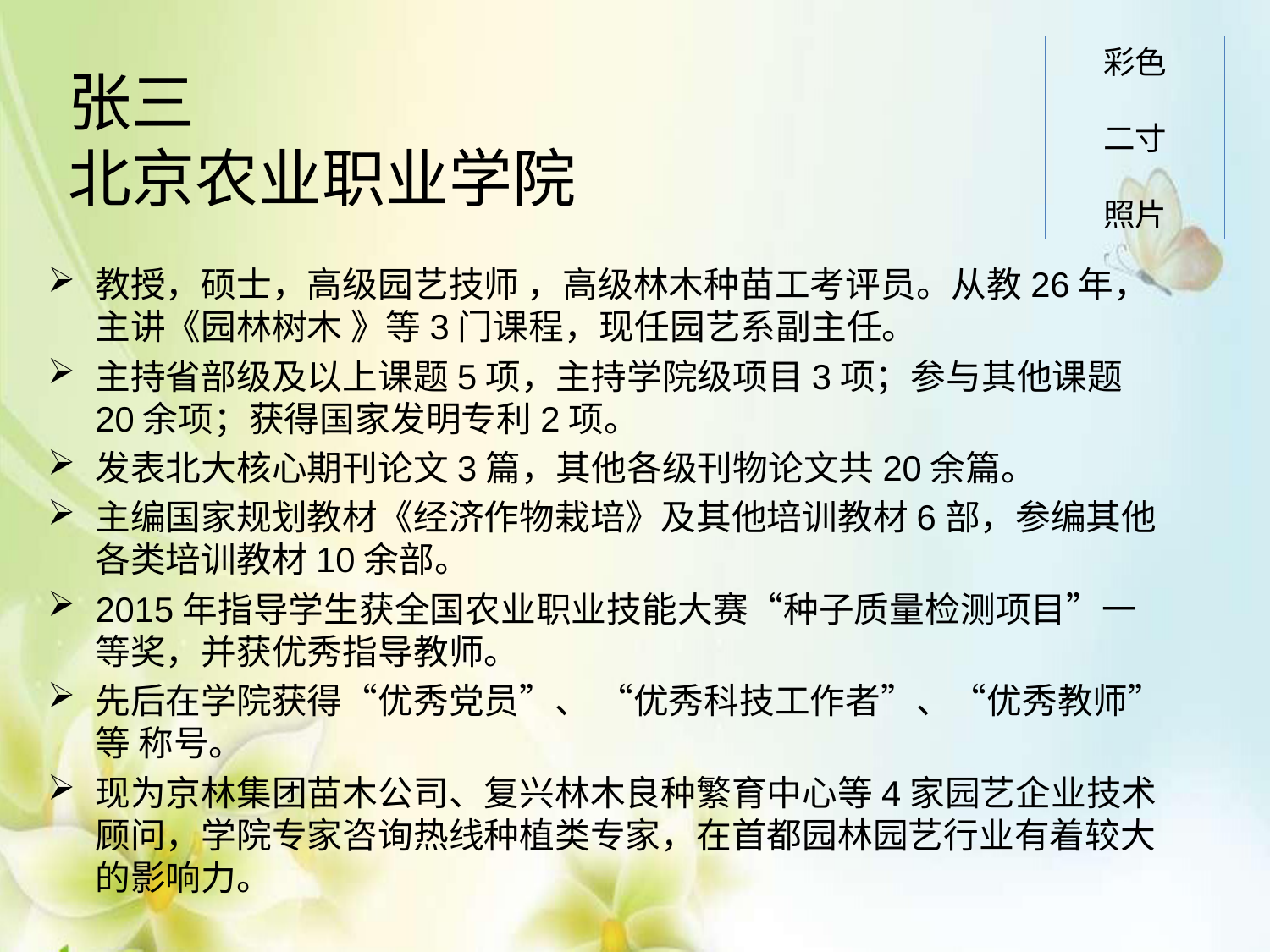

彩色

二寸

照片
# 张三 北京农业职业学院
教授，硕士，高级园艺技师 ，高级林木种苗工考评员。从教26年，主讲《园林树木 》等3门课程，现任园艺系副主任。
主持省部级及以上课题5项，主持学院级项目3项；参与其他课题20余项；获得国家发明专利2项。
发表北大核心期刊论文3篇，其他各级刊物论文共20余篇。
主编国家规划教材《经济作物栽培》及其他培训教材6部，参编其他各类培训教材10余部。
2015年指导学生获全国农业职业技能大赛“种子质量检测项目”一等奖，并获优秀指导教师。
先后在学院获得“优秀党员”、 “优秀科技工作者”、“优秀教师”等 称号。
现为京林集团苗木公司、复兴林木良种繁育中心等4家园艺企业技术顾问，学院专家咨询热线种植类专家，在首都园林园艺行业有着较大的影响力。